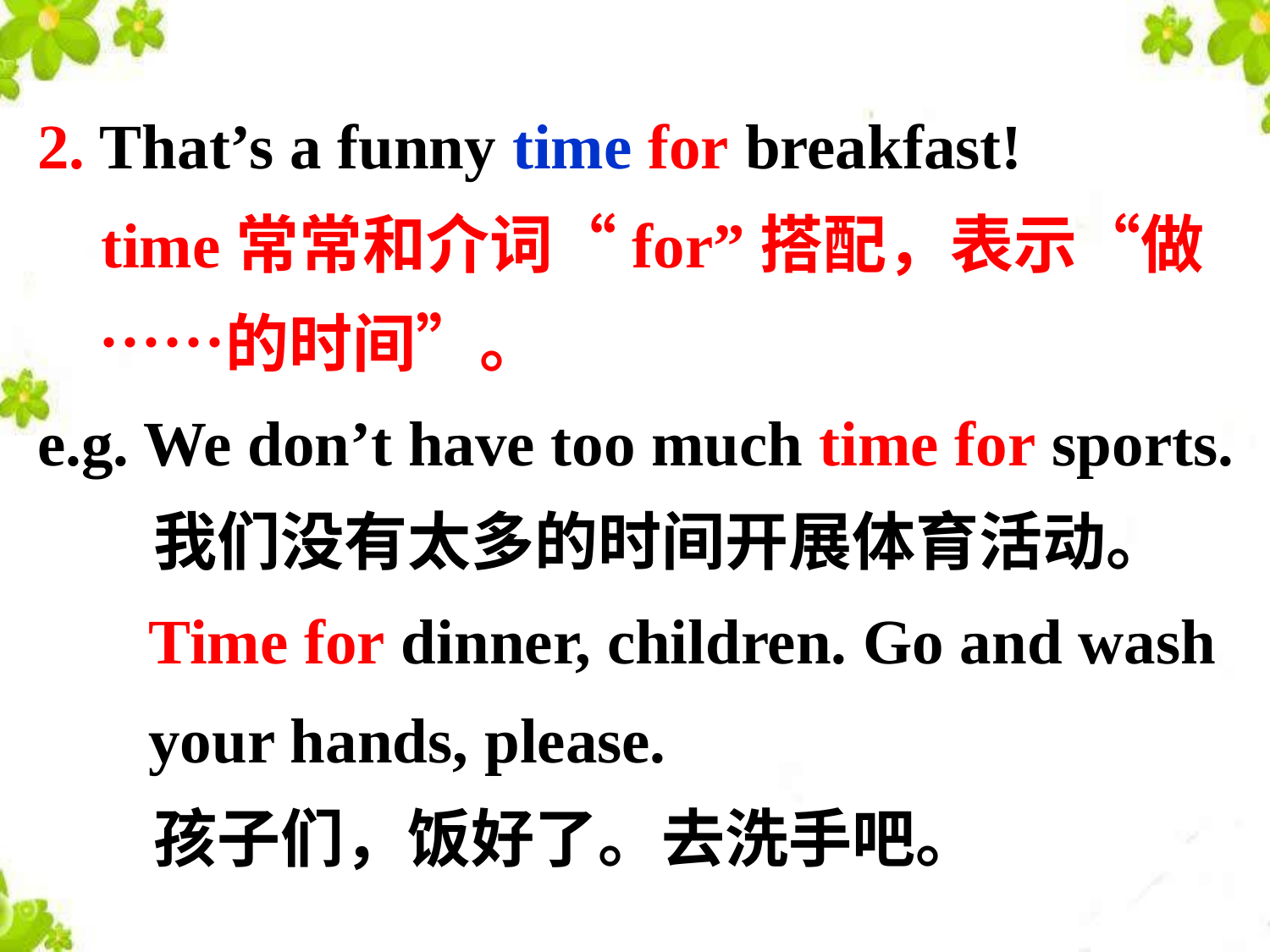

2. That’s a funny time for breakfast!
    time常常和介词“for”搭配，表示“做……的时间”。
e.g. We don’t have too much time for sports.
       我们没有太多的时间开展体育活动。
       Time for dinner, children. Go and wash
       your hands, please.
       孩子们，饭好了。去洗手吧。